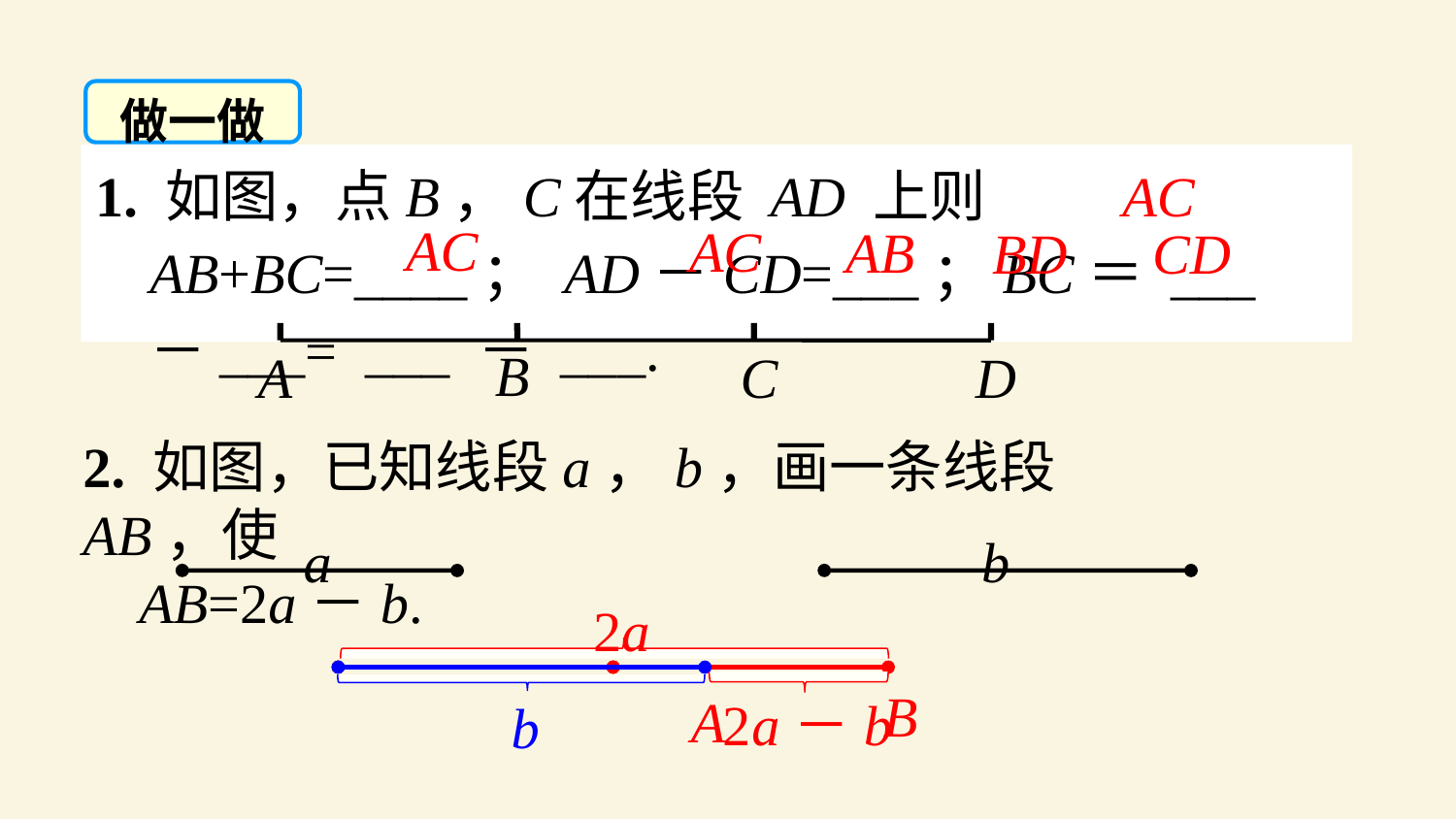

做一做
1. 如图，点B，C在线段 AD 上则AB+BC=____； AD－CD=___；BC＝ ___ －___=  ___ － ___.
AC

AC
AC
AB
BD
CD

B
A
D
C

2. 如图，已知线段a，b，画一条线段AB，使
    AB=2a－b.

a
b

2a

B
A
2a－b
b